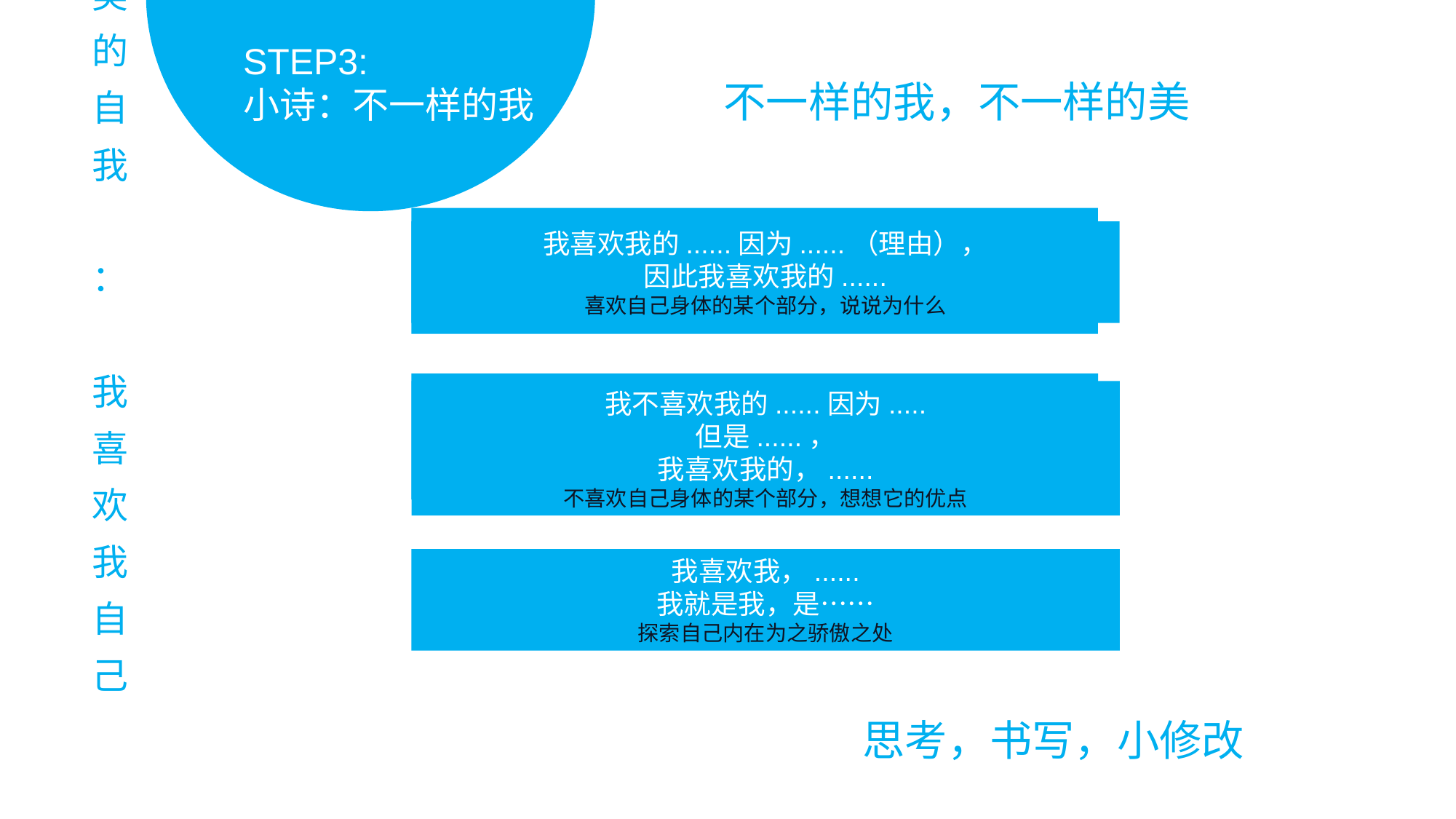

不一样的我，不一样的美
STEP3:
小诗：不一样的我
美的自我
：
我喜欢我自己

我喜欢我的......因为......（理由），
因此我喜欢我的......
喜欢自己身体的某个部分，说说为什么

我不喜欢我的......因为.....
但是......，
我喜欢我的，......
不喜欢自己身体的某个部分，想想它的优点
我喜欢我，......
我就是我，是……
探索自己内在为之骄傲之处
思考，书写，小修改